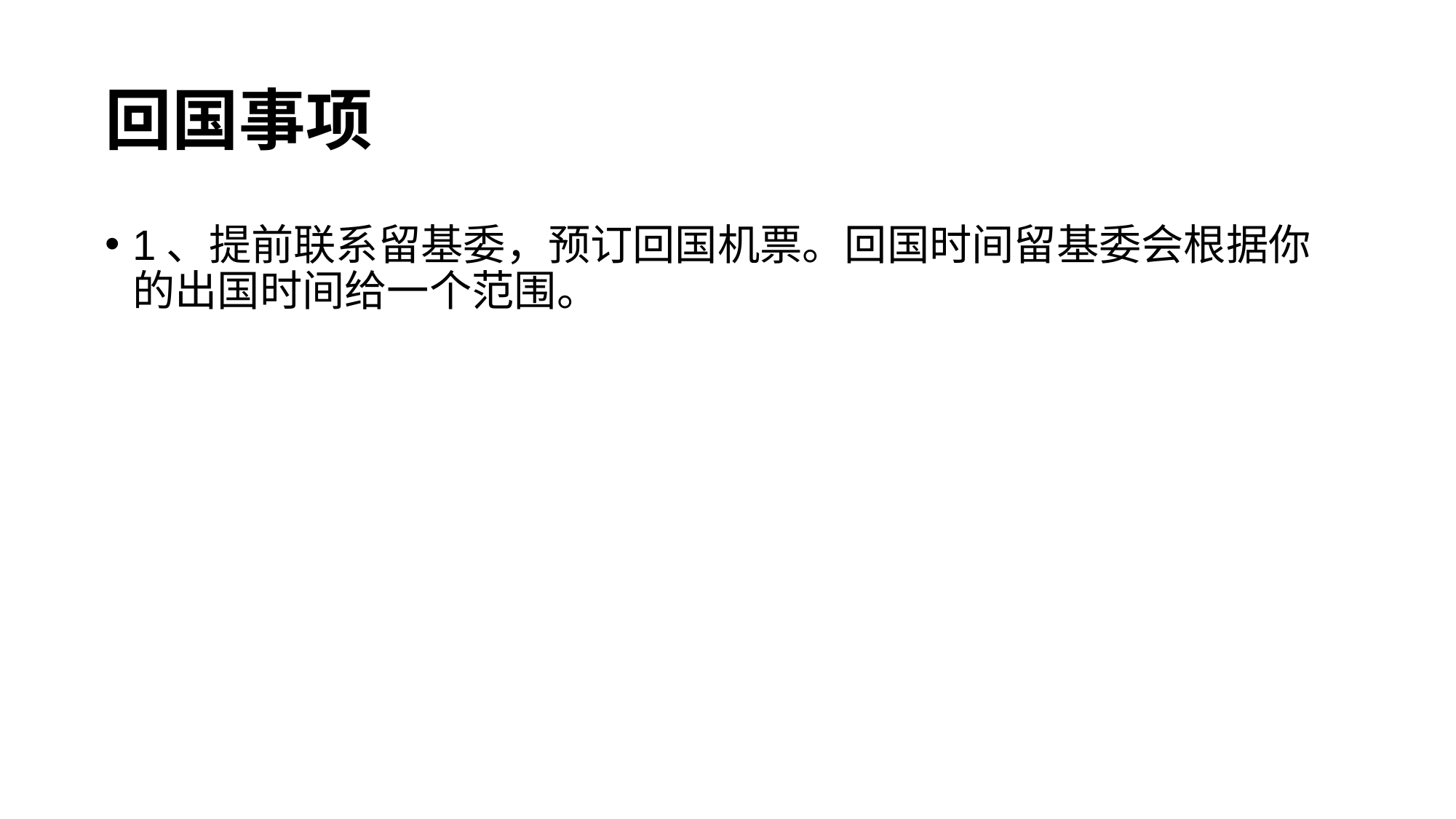

# 回国事项
1、提前联系留基委，预订回国机票。回国时间留基委会根据你的出国时间给一个范围。